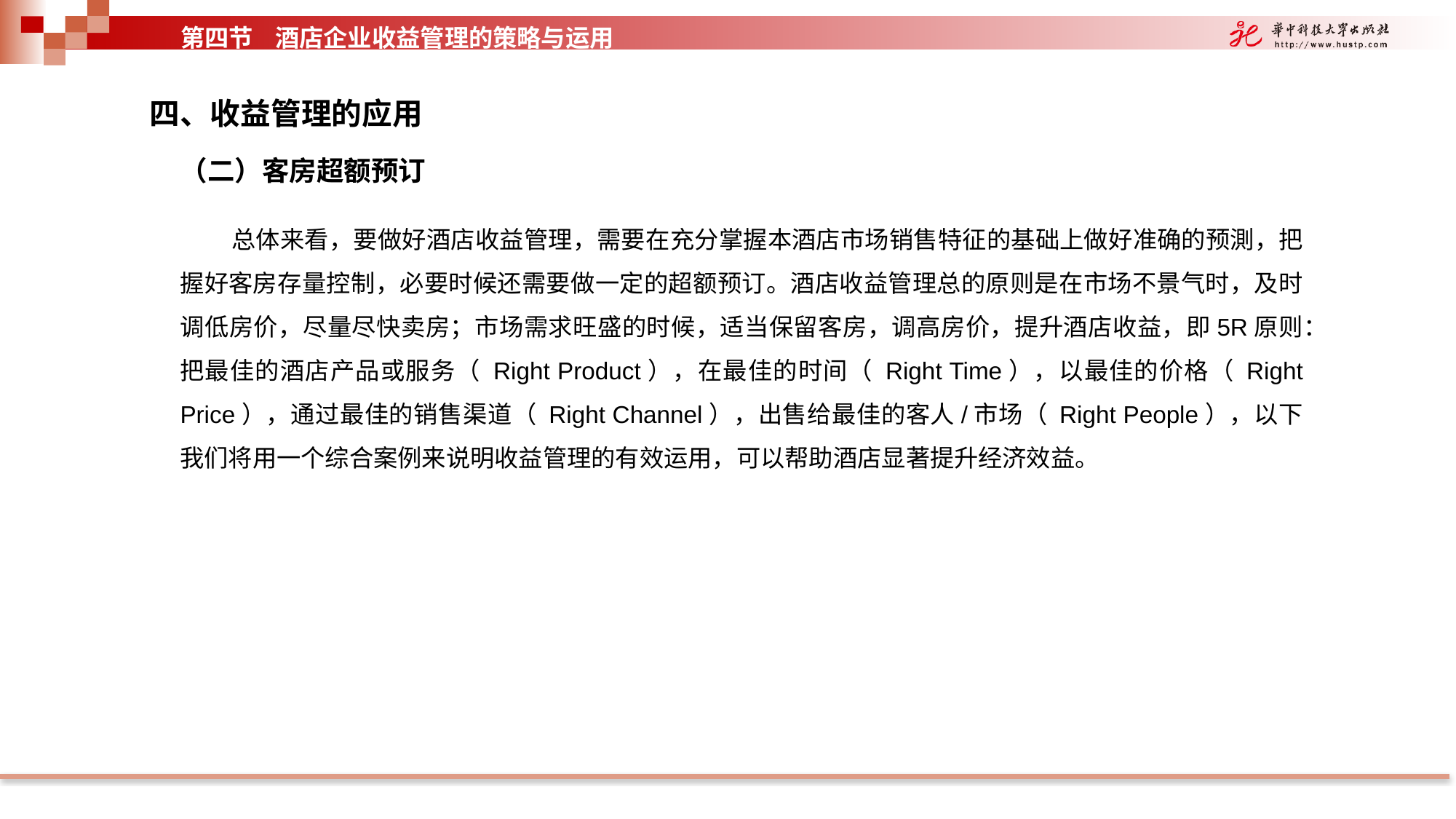

第四节    酒店企业收益管理的策略与运用
四、收益管理的应用
（二）客房超额预订
总体来看，要做好酒店收益管理，需要在充分掌握本酒店市场销售特征的基础上做好准确的预測，把握好客房存量控制，必要时候还需要做一定的超额预订。酒店收益管理总的原则是在市场不景气时，及时调低房价，尽量尽快卖房；市场需求旺盛的时候，适当保留客房，调高房价，提升酒店收益，即5R原则：把最佳的酒店产品或服务（ Right Product），在最佳的时间（ Right Time），以最佳的价格（ Right Price），通过最佳的销售渠道（ Right Channel），出售给最佳的客人/市场（ Right People），以下我们将用一个综合案例来说明收益管理的有效运用，可以帮助酒店显著提升经济效益。